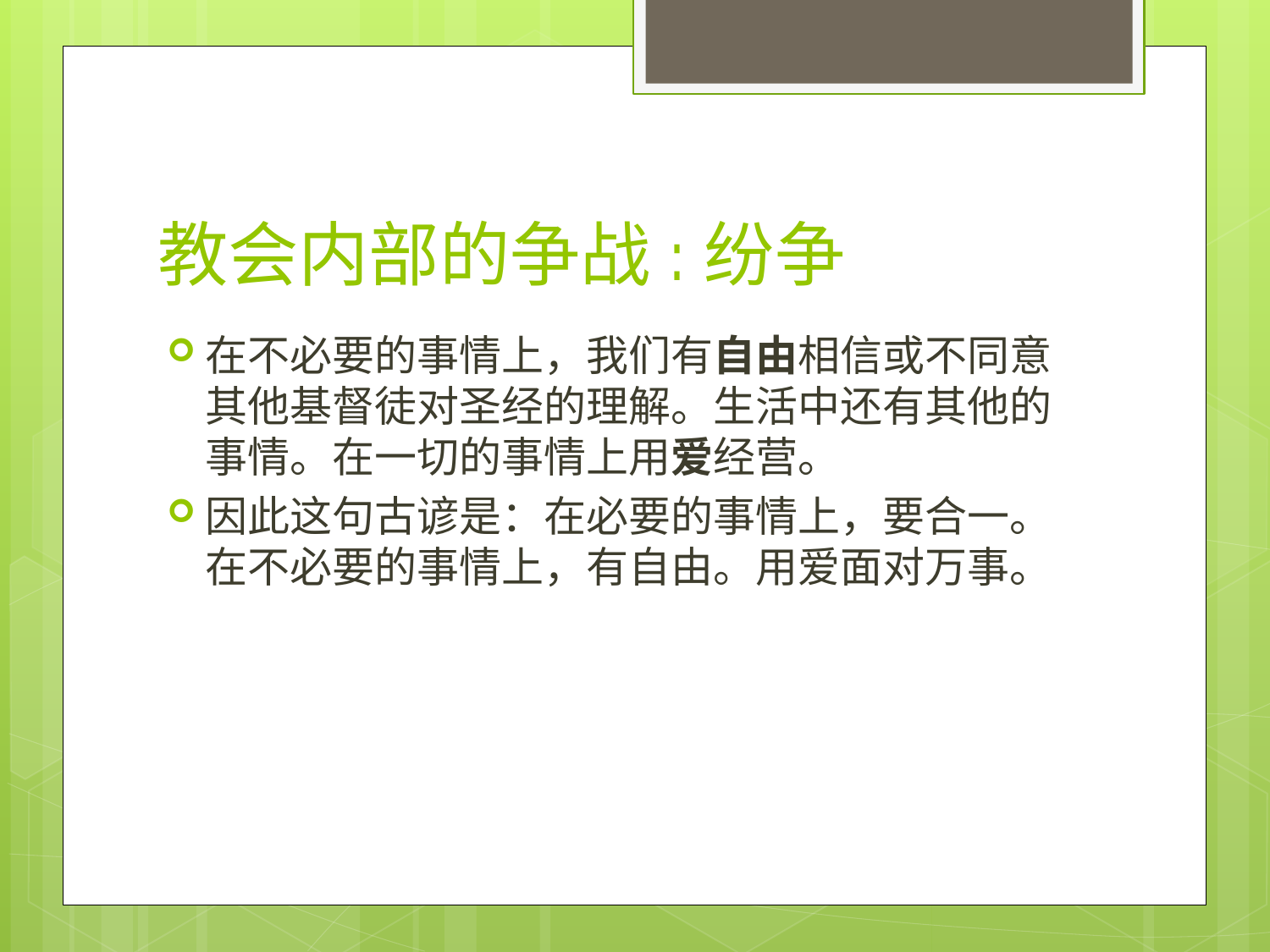

# 教会内部的争战:纷争
在不必要的事情上，我们有自由相信或不同意其他基督徒对圣经的理解。生活中还有其他的事情。在一切的事情上用爱经营。
因此这句古谚是：在必要的事情上，要合一。在不必要的事情上，有自由。用爱面对万事。